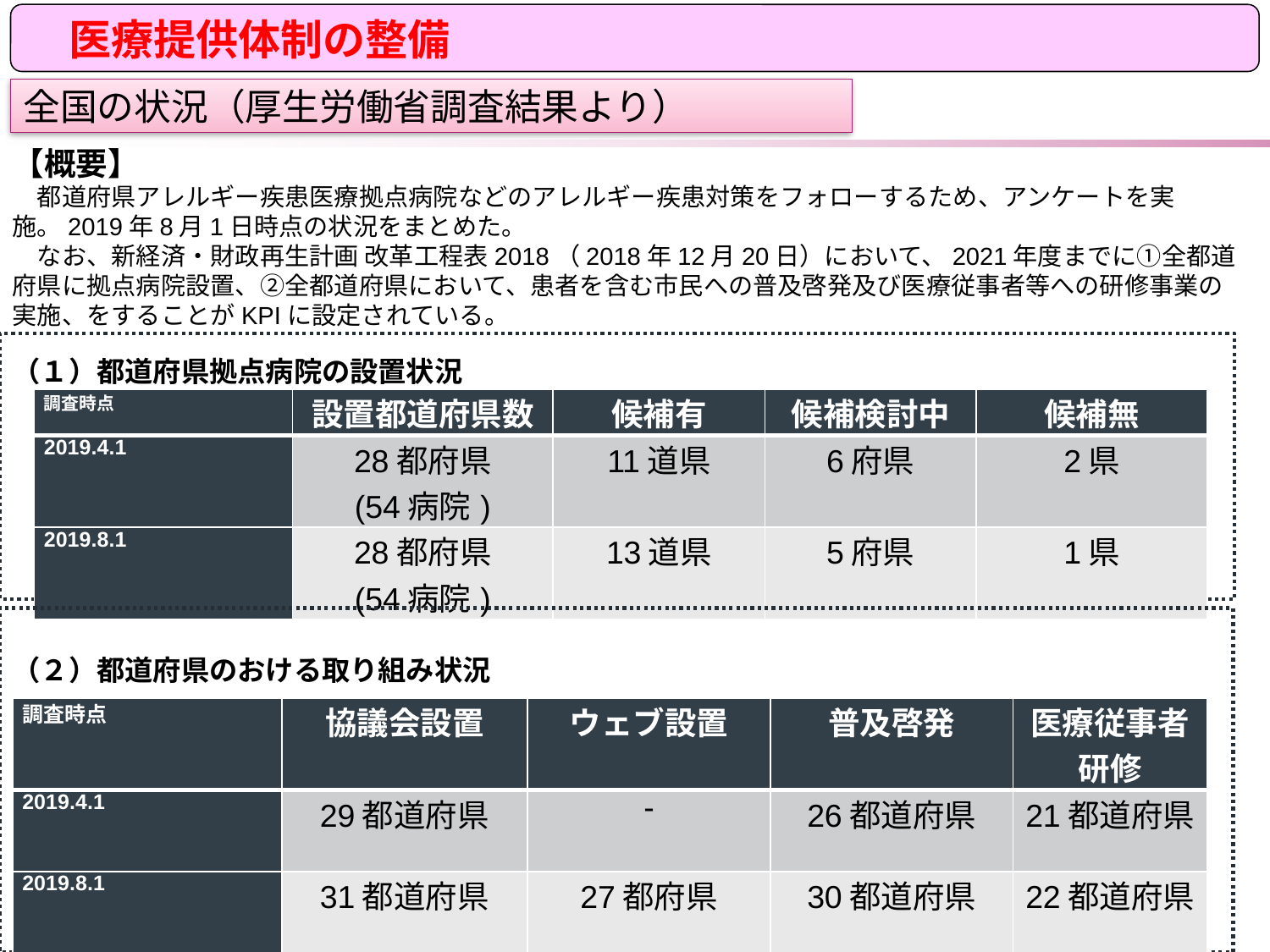

医療提供体制の整備
全国の状況（厚生労働省調査結果より）

【概要】
　都道府県アレルギー疾患医療拠点病院などのアレルギー疾患対策をフォローするため、アンケートを実施。2019年8月1日時点の状況をまとめた。
　なお、新経済・財政再生計画 改革工程表2018（2018年12月20日）において、2021年度までに①全都道府県に拠点病院設置、②全都道府県において、患者を含む市民への普及啓発及び医療従事者等への研修事業の実施、をすることがKPIに設定されている。

（１）都道府県拠点病院の設置状況

| 調査時点 | 設置都道府県数 | 候補有 | 候補検討中 | 候補無 |
| --- | --- | --- | --- | --- |
| 2019.4.1 | 28都府県 (54病院) | 11道県 | 6府県 | 2県 |
| 2019.8.1 | 28都府県 (54病院) | 13道県 | 5府県 | 1県 |
（２）都道府県のおける取り組み状況

| 調査時点 | 協議会設置 | ウェブ設置 | 普及啓発 | 医療従事者研修 |
| --- | --- | --- | --- | --- |
| 2019.4.1 | 29都道府県 | - | 26都道府県 | 21都道府県 |
| 2019.8.1 | 31都道府県 | 27都府県 | 30都道府県 | 22都道府県 |